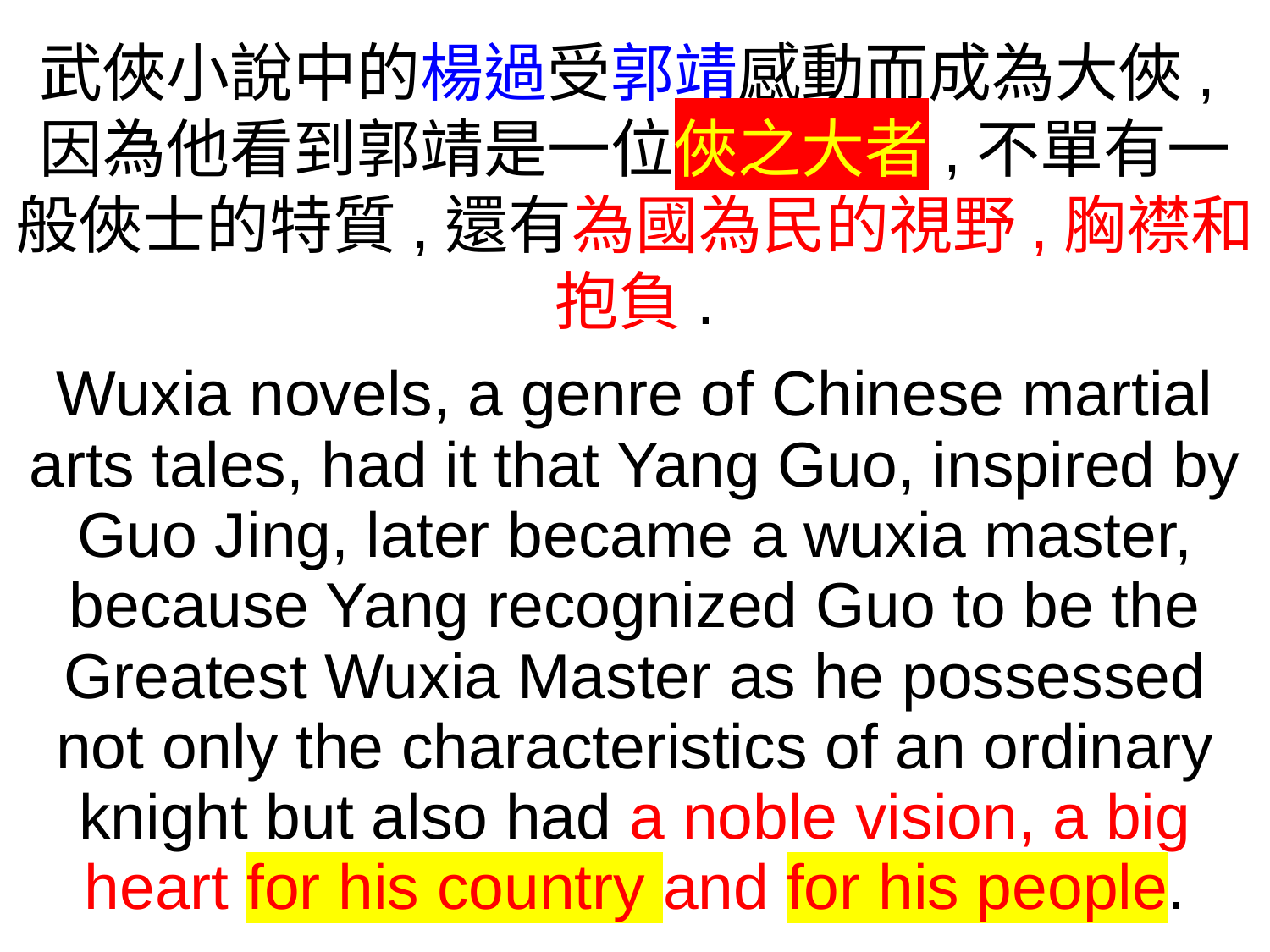

武俠小說中的楊過受郭靖感動而成為大俠,因為他看到郭靖是一位俠之大者,不單有一般俠士的特質,還有為國為民的視野,胸襟和抱負.
Wuxia novels, a genre of Chinese martial arts tales, had it that Yang Guo, inspired by Guo Jing, later became a wuxia master, because Yang recognized Guo to be the Greatest Wuxia Master as he possessed not only the characteristics of an ordinary knight but also had a noble vision, a big heart for his country and for his people.